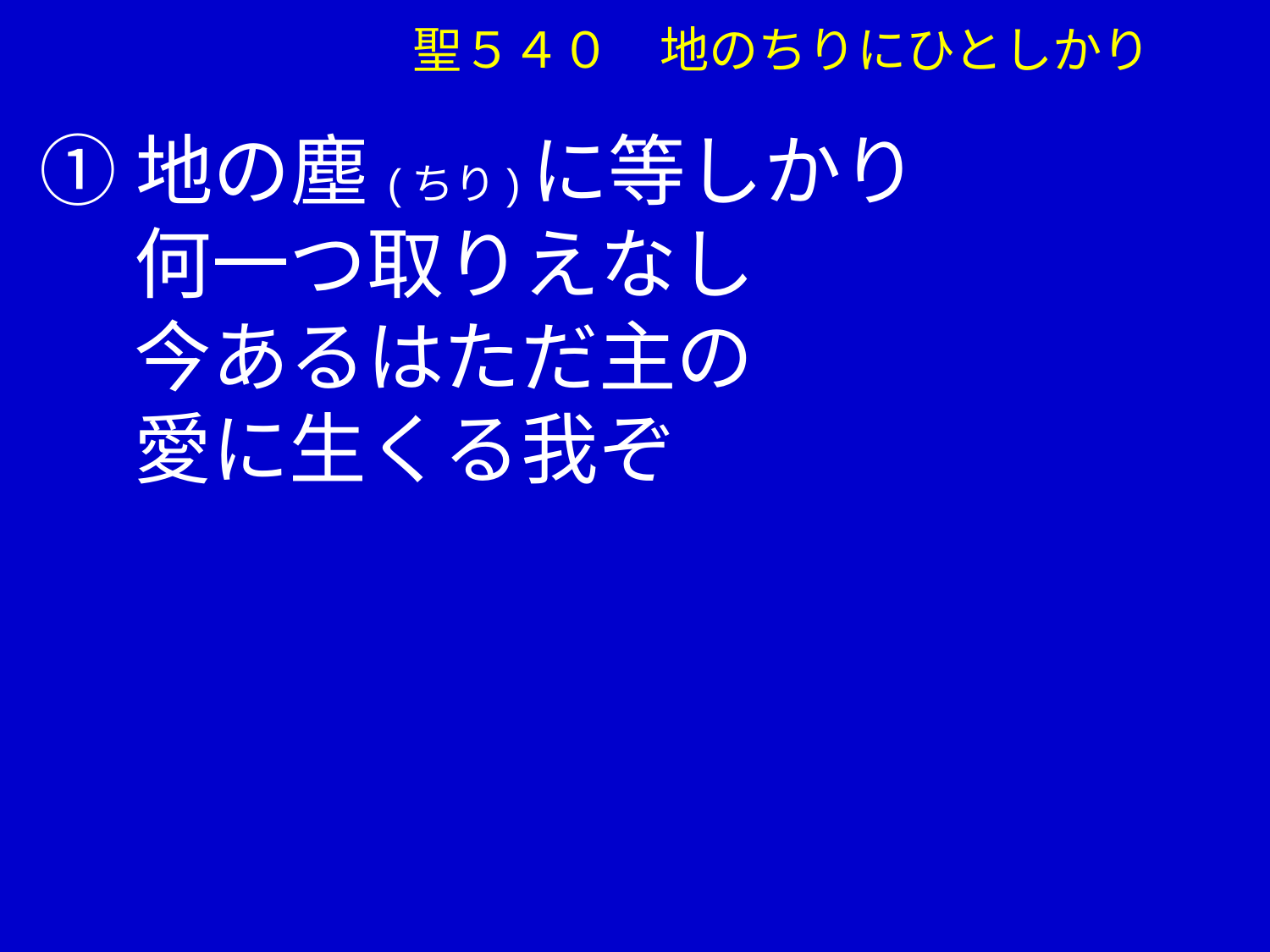

聖５４０　地のちりにひとしかり
①地の塵(ちり)に等しかり
　 何一つ取りえなし
　 今あるはただ主の
　 愛に生くる我ぞ